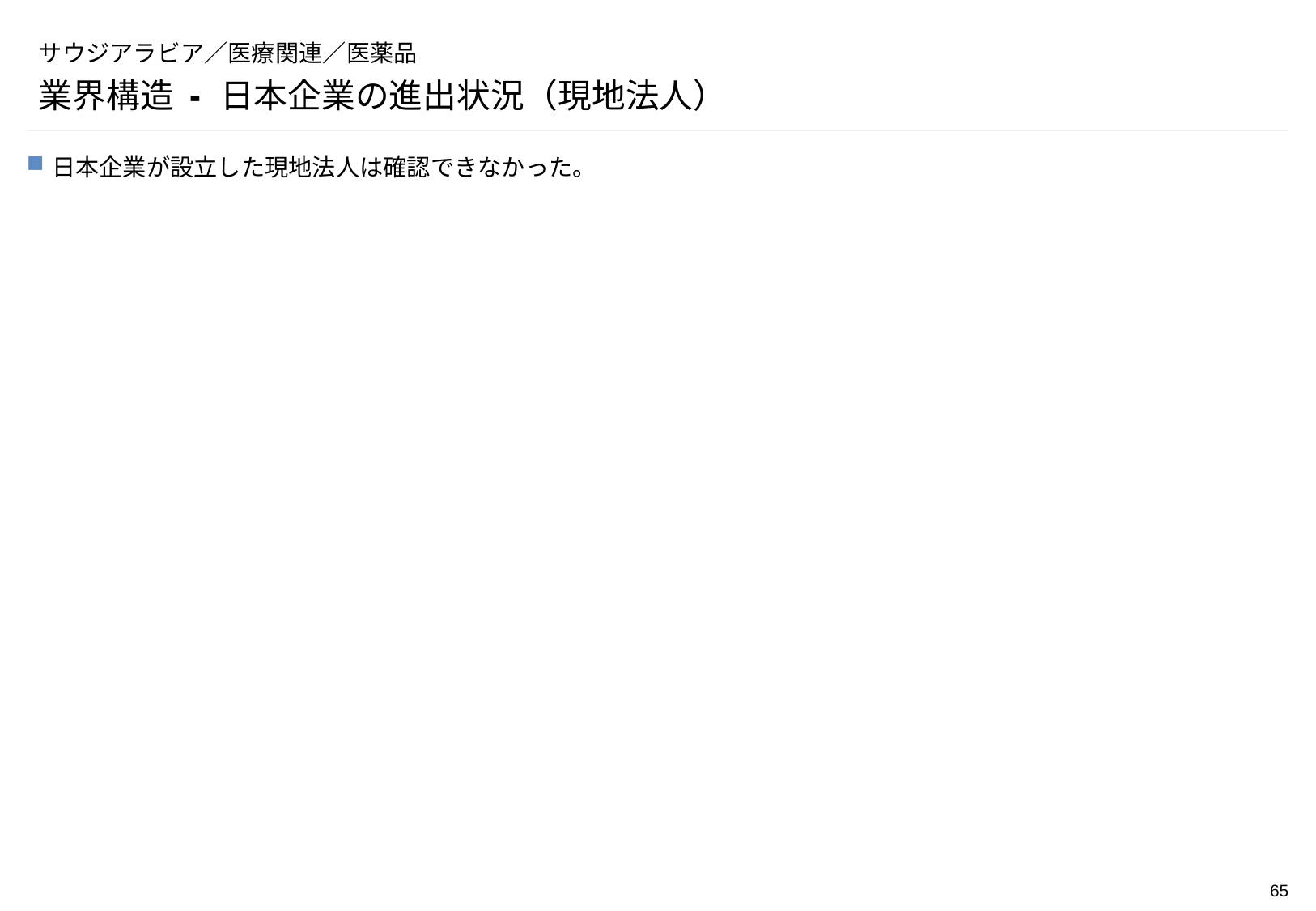

# サウジアラビア／医療関連／医薬品
業界構造 - 日本企業の進出状況（現地法人）
日本企業が設立した現地法人は確認できなかった。